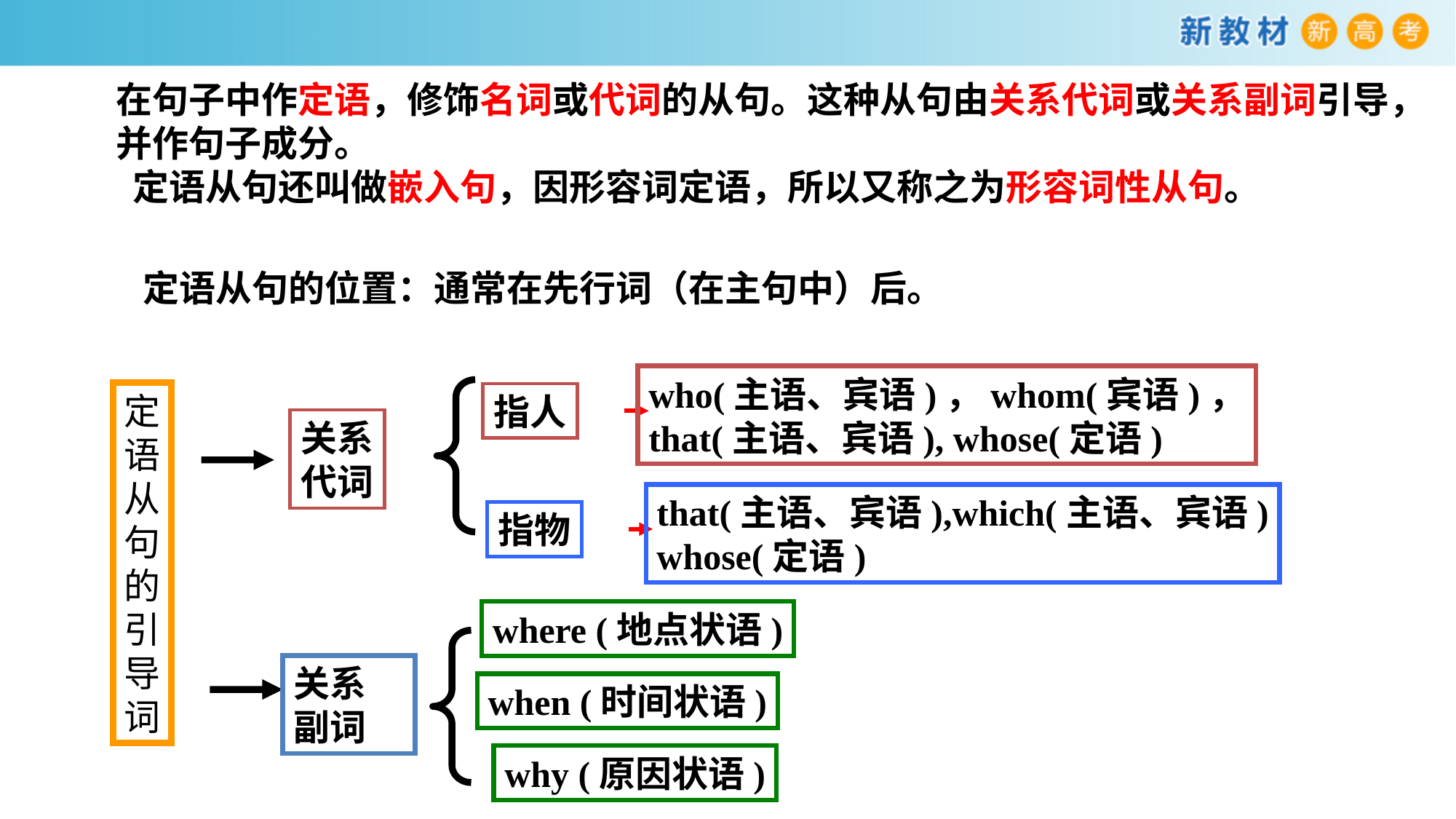

在句子中作定语，修饰名词或代词的从句。这种从句由关系代词或关系副词引导，并作句子成分。
 定语从句还叫做嵌入句，因形容词定语，所以又称之为形容词性从句。
定语从句的位置：通常在先行词（在主句中）后。
who(主语、宾语)，whom(宾语)，
that(主语、宾语), whose(定语)

定
语
从
句
的
引
导
词
指人
关系
代词

that(主语、宾语),which(主语、宾语)
whose(定语)
指物

where (地点状语)

关系
副词
when (时间状语)

why (原因状语)